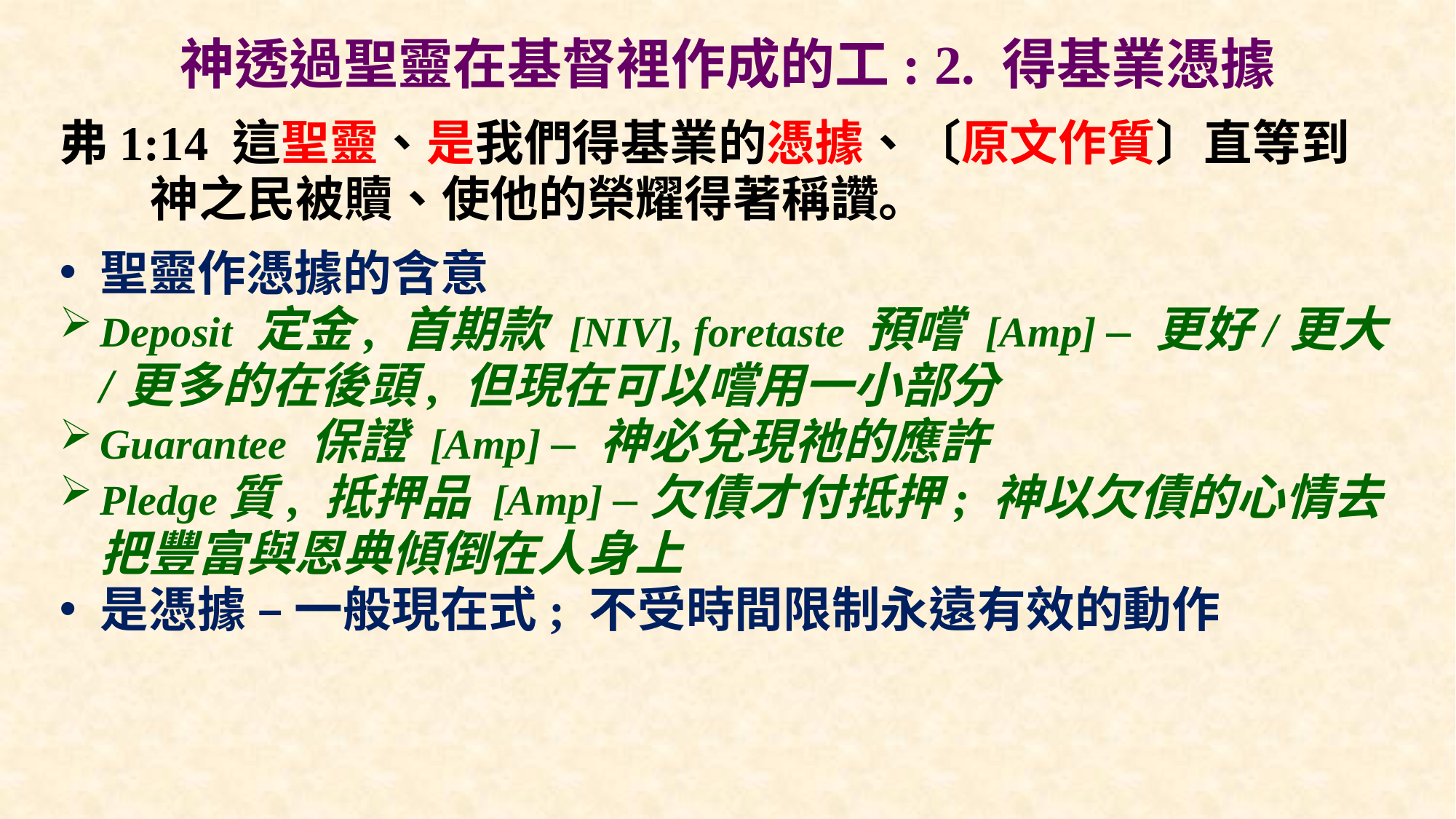

# 神透過聖靈在基督裡作成的工: 2. 得基業憑據
弗1:14 這聖靈、是我們得基業的憑據、〔原文作質〕直等到　神之民被贖、使他的榮耀得著稱讚。
聖靈作憑據的含意
Deposit 定金, 首期款 [NIV], foretaste 預嚐 [Amp] – 更好/更大/更多的在後頭, 但現在可以嚐用一小部分
Guarantee 保證 [Amp] – 神必兌現祂的應許
Pledge質, 抵押品 [Amp] –欠債才付抵押; 神以欠債的心情去把豐富與恩典傾倒在人身上
是憑據 – 一般現在式; 不受時間限制永遠有效的動作